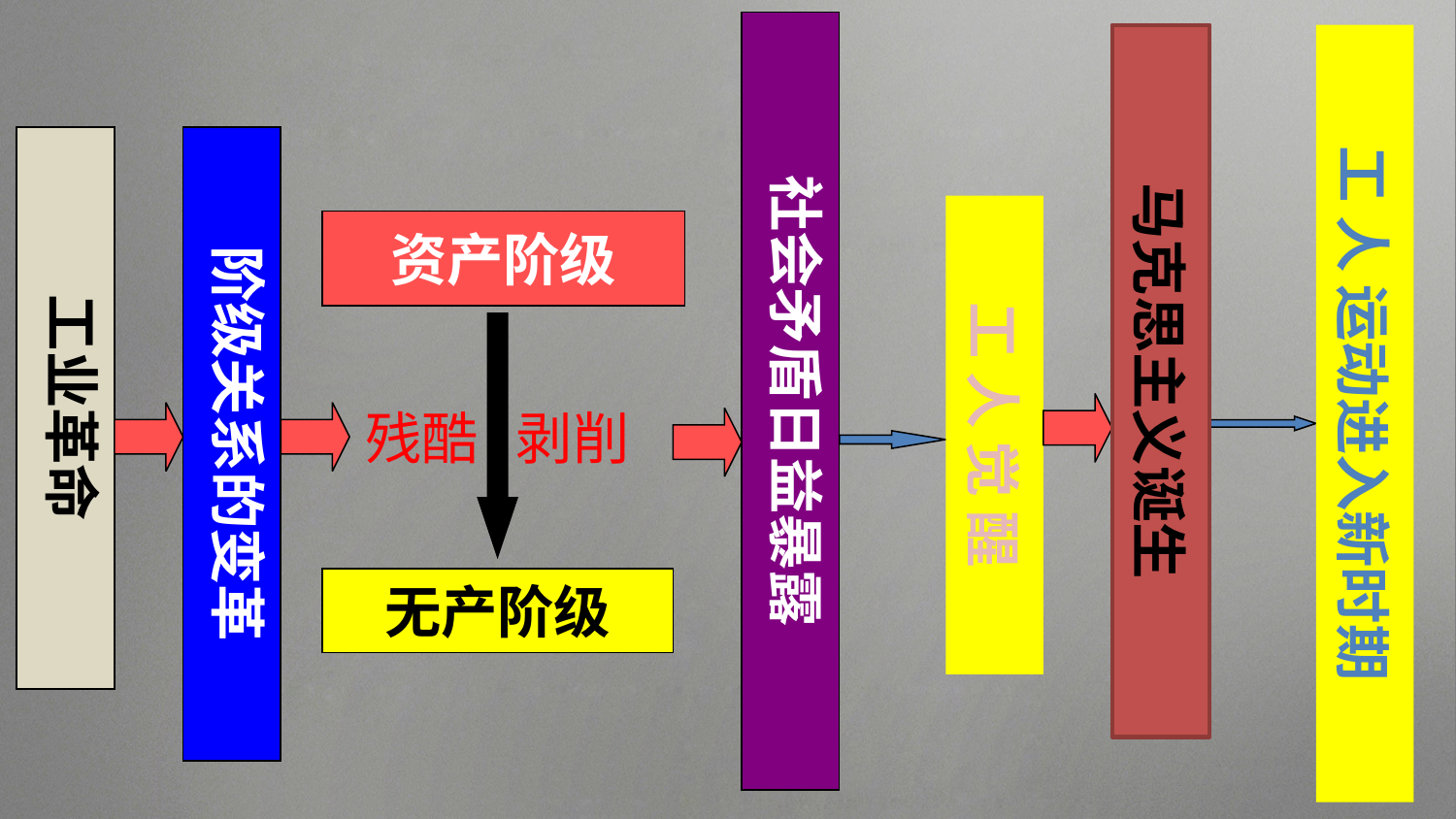

社会矛盾日益暴露
马克思主义诞生
工 人 运动进入新时期
阶级关系的变革
工业革命
工 人 觉 醒
资产阶级

残酷   剥削

无产阶级